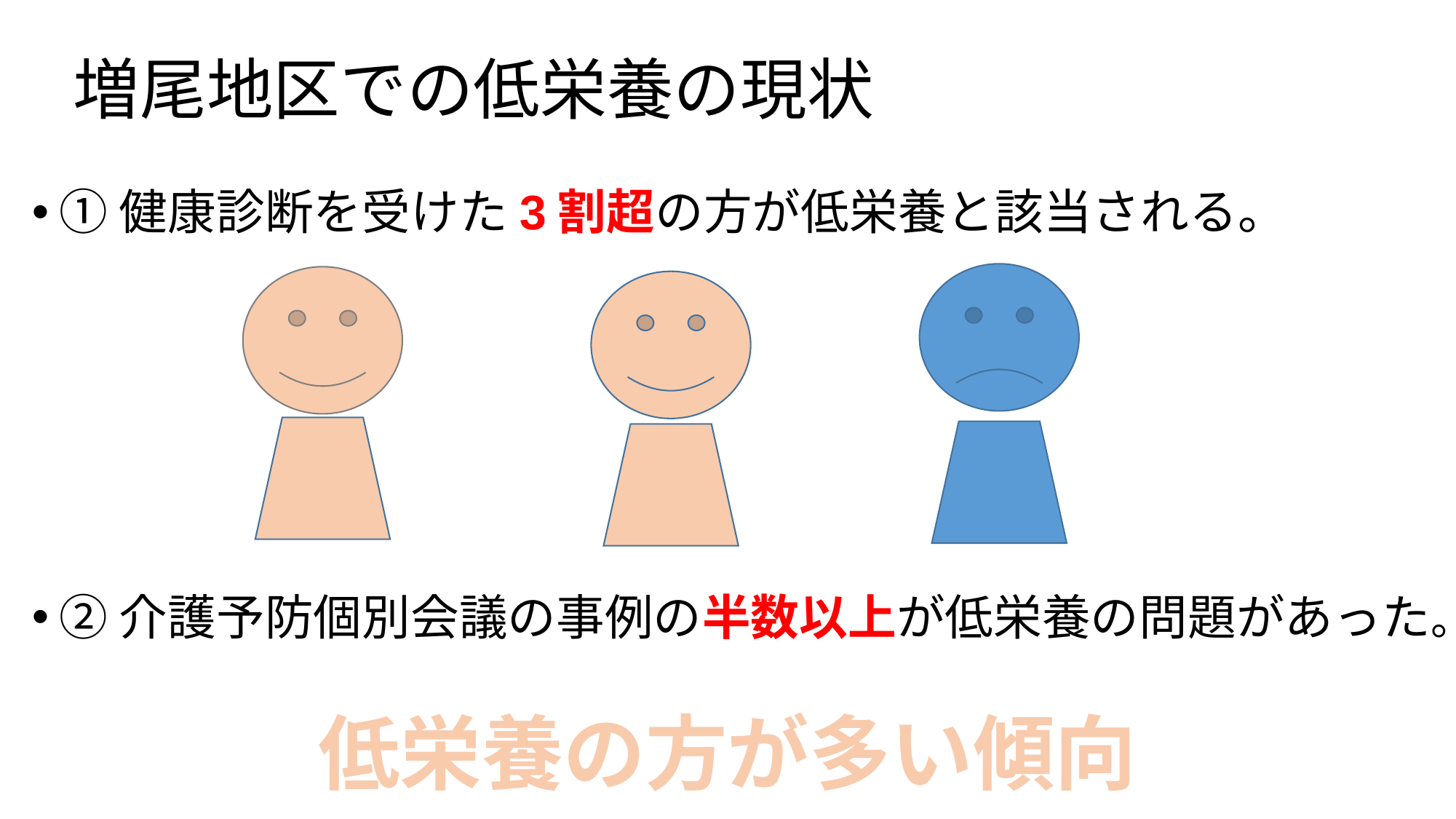

# 増尾地区での低栄養の現状
①健康診断を受けた3割超の方が低栄養と該当される。

②介護予防個別会議の事例の半数以上が低栄養の問題があった。

低栄養の方が多い傾向